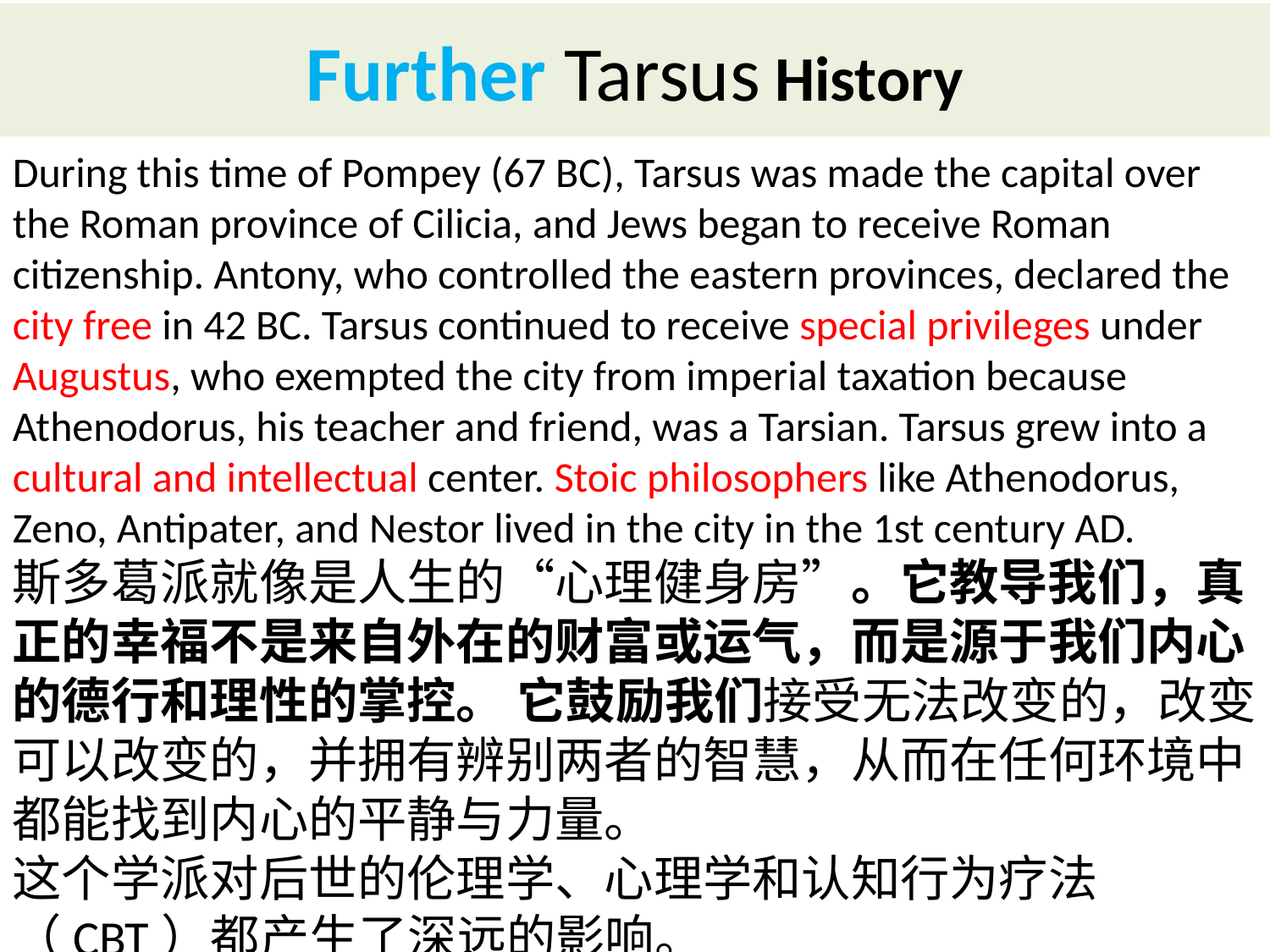

# Further Tarsus History
During this time of Pompey (67 BC), Tarsus was made the capital over the Roman province of Cilicia, and Jews began to receive Roman citizenship. Antony, who controlled the eastern provinces, declared the city free in 42 BC. Tarsus continued to receive special privileges under Augustus, who exempted the city from imperial taxation because Athenodorus, his teacher and friend, was a Tarsian. Tarsus grew into a cultural and intellectual center. Stoic philosophers like Athenodorus, Zeno, Antipater, and Nestor lived in the city in the 1st century AD.
斯多葛派就像是人生的“心理健身房”。它教导我们，真正的幸福不是来自外在的财富或运气，而是源于我们内心的德行和理性的掌控。 它鼓励我们接受无法改变的，改变可以改变的，并拥有辨别两者的智慧，从而在任何环境中都能找到内心的平静与力量。
这个学派对后世的伦理学、心理学和认知行为疗法（CBT）都产生了深远的影响。